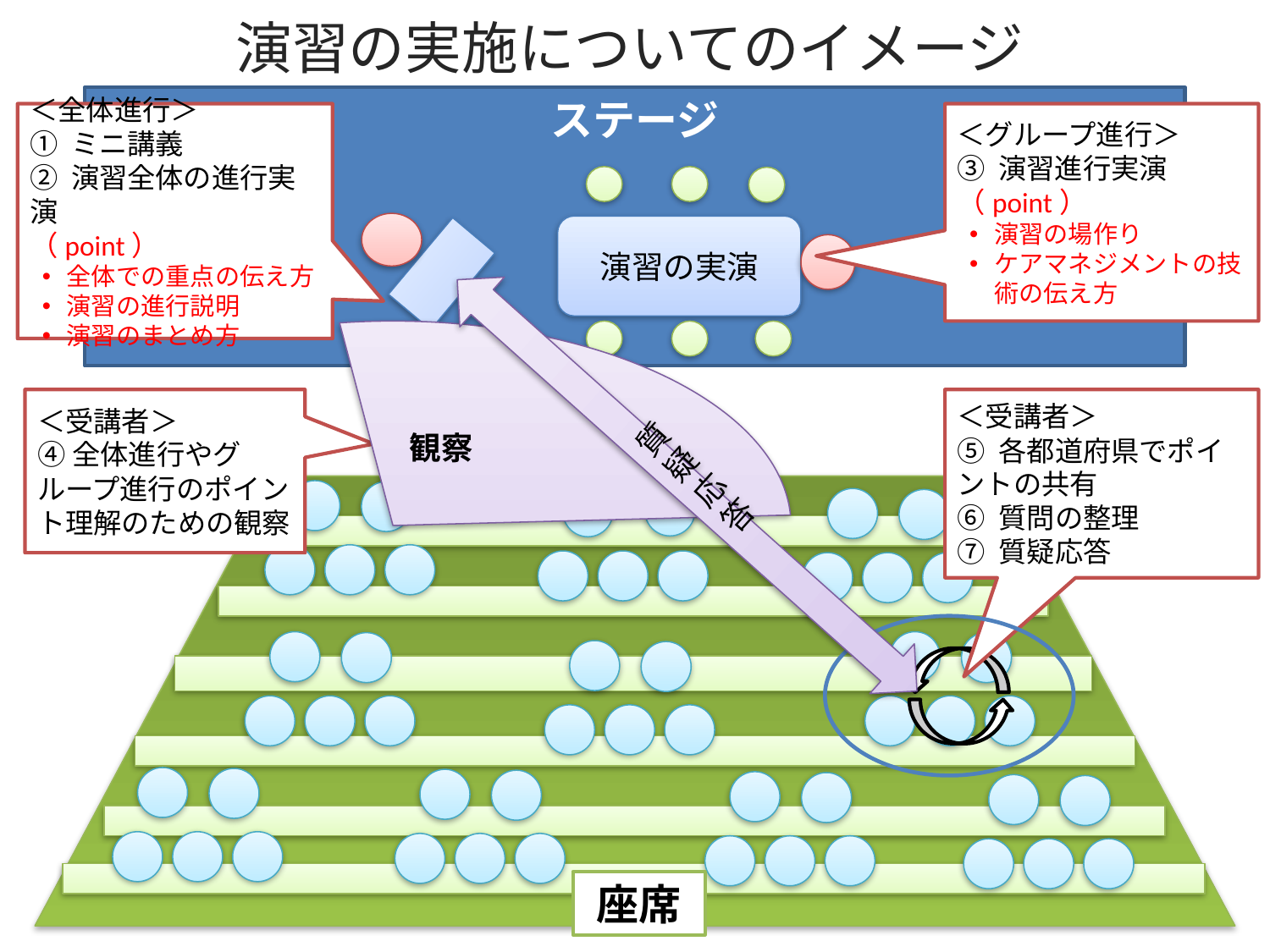

演習の実施についてのイメージ
ステージ
＜全体進行＞
① ミニ講義
② 演習全体の進行実演
（point）
全体での重点の伝え方
演習の進行説明
演習のまとめ方
＜グループ進行＞
③ 演習進行実演
（point）
演習の場作り
ケアマネジメントの技術の伝え方

質疑応答

演習の実演

＜受講者＞
④全体進行やグループ進行のポイント理解のための観察
＜受講者＞
⑤ 各都道府県でポイントの共有
⑥ 質問の整理
⑦ 質疑応答
観察

座席
9